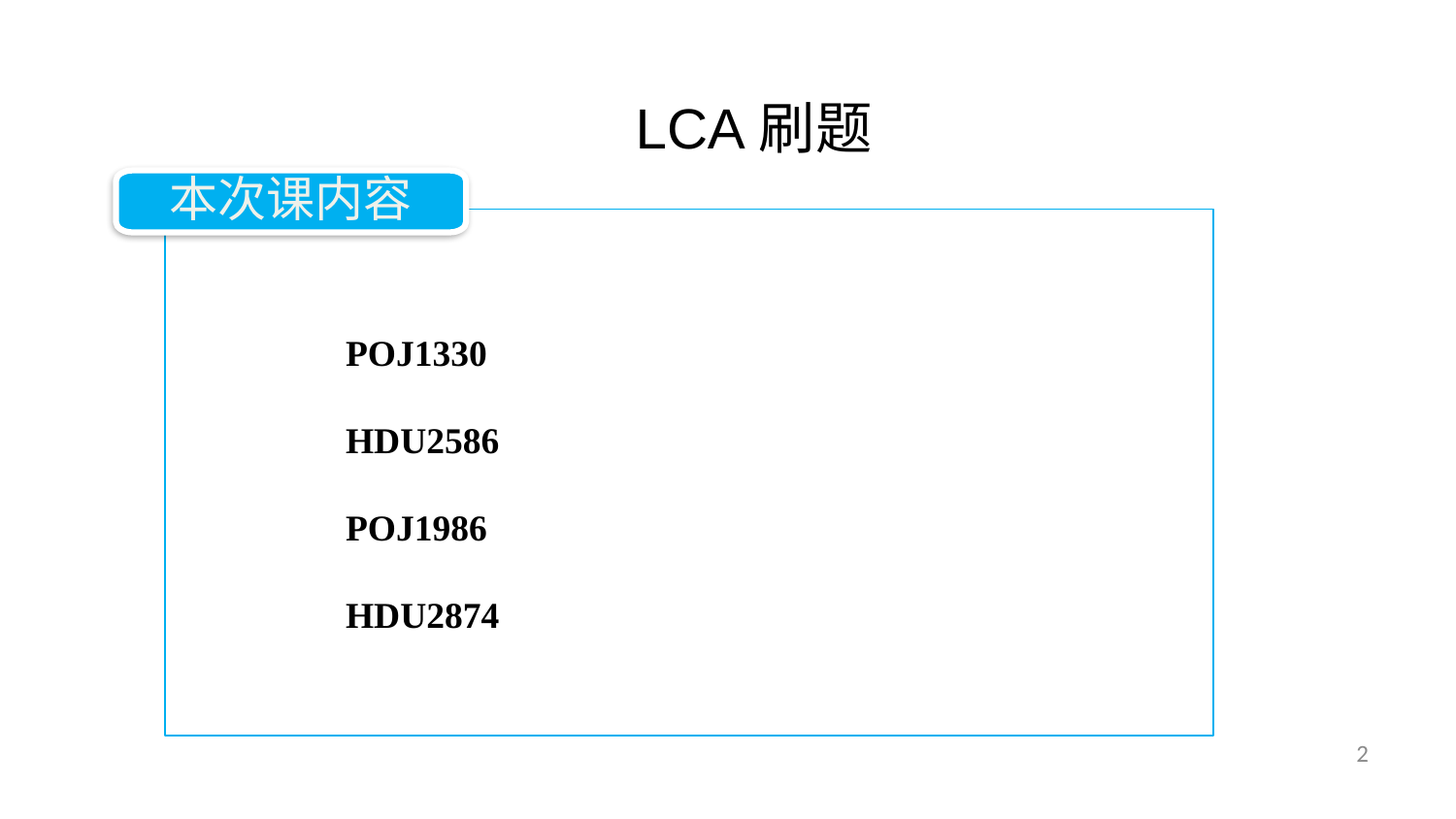

LCA刷题
本次课内容

POJ1330
HDU2586
POJ1986
HDU2874
2